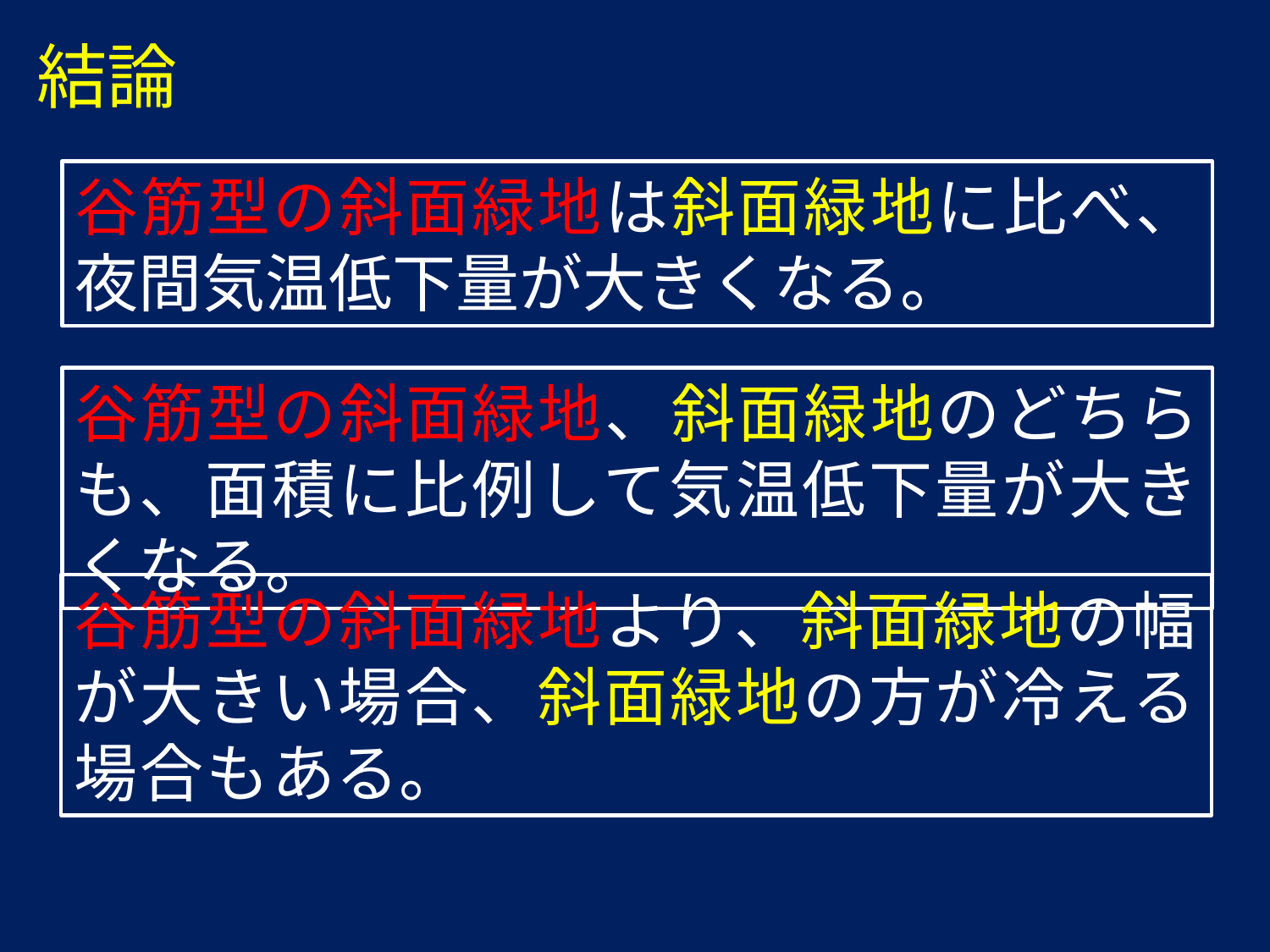

結論
谷筋型の斜面緑地は斜面緑地に比べ、夜間気温低下量が大きくなる。
谷筋型の斜面緑地、斜面緑地のどちらも、面積に比例して気温低下量が大きくなる。
谷筋型の斜面緑地より、斜面緑地の幅が大きい場合、斜面緑地の方が冷える場合もある。